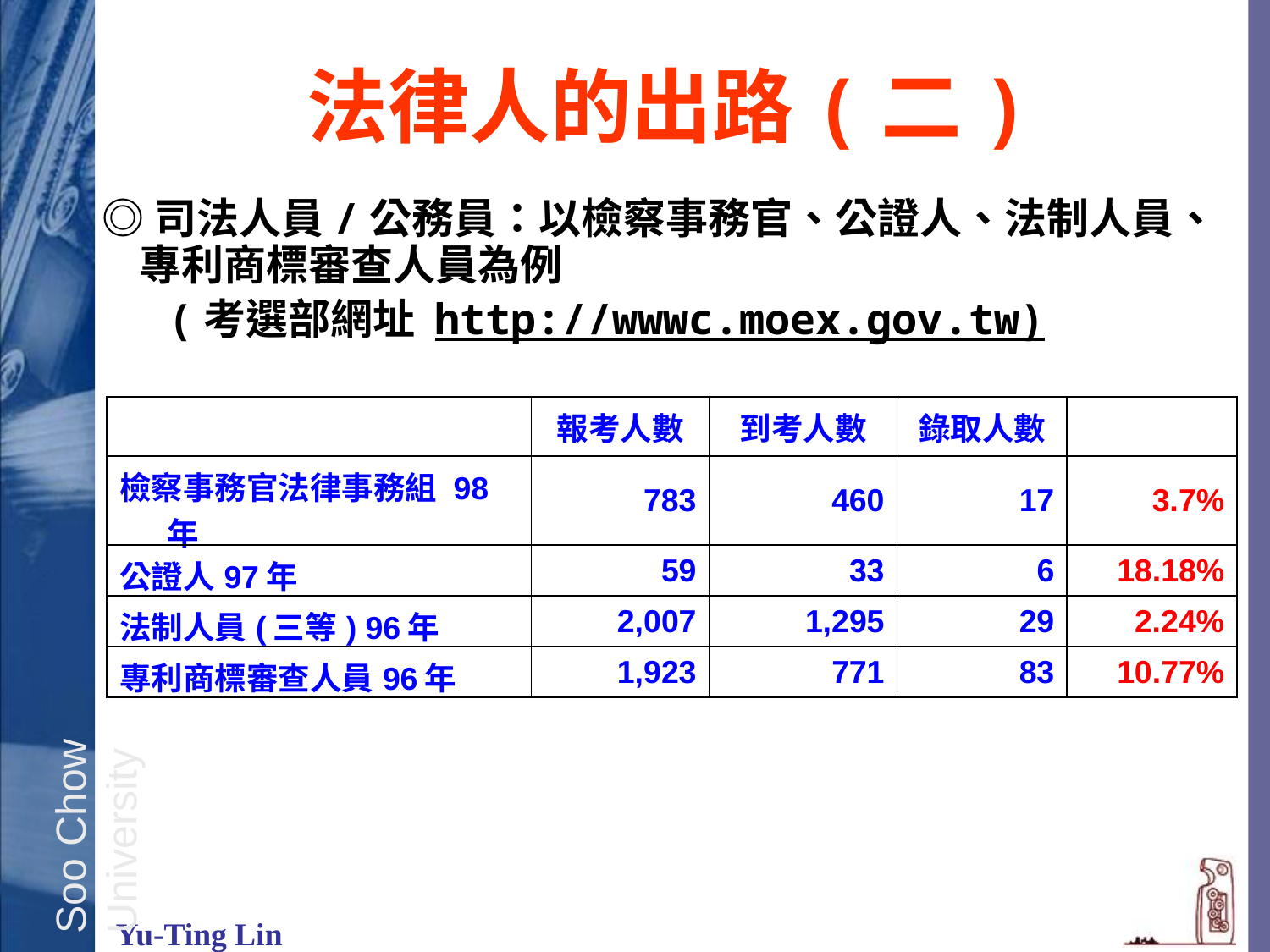

法律人的出路(二)
 ◎司法人員/公務員：以檢察事務官、公證人、法制人員、專利商標審查人員為例
   (考選部網址 http://wwwc.moex.gov.tw)
|  | 報考人數 | 到考人數 | 錄取人數 | 錄取率 |
| --- | --- | --- | --- | --- |
| 檢察事務官法律事務組 98年 | 783 | 460 | 17 | 3.7% |
| 公證人97年 | 59 | 33 | 6 | 18.18% |
| 法制人員(三等) 96年 | 2,007 | 1,295 | 29 | 2.24% |
| 專利商標審查人員96年 | 1,923 | 771 | 83 | 10.77% |